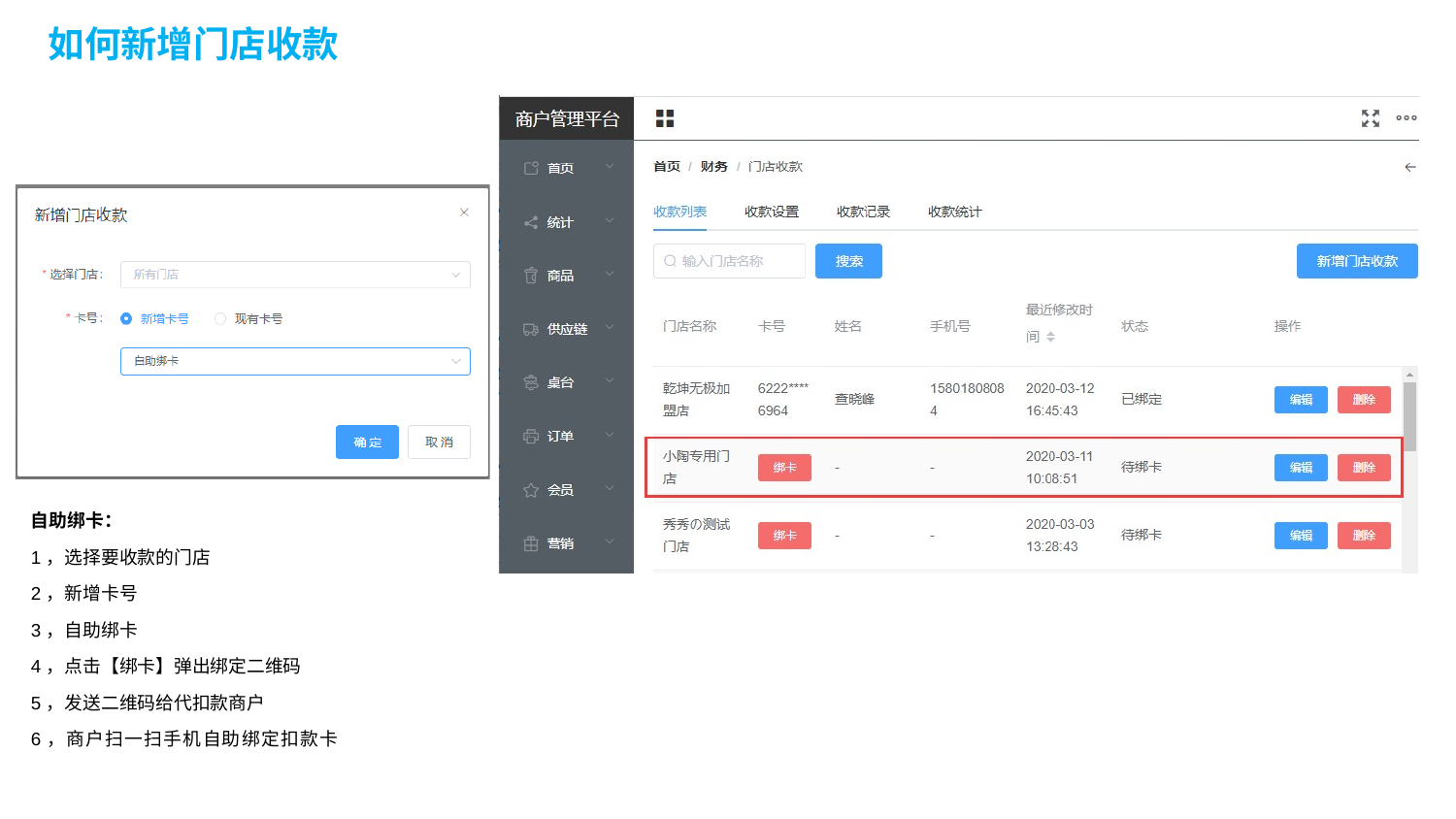

# 如何新增门店收款

自助绑卡：
1，选择要收款的门店
2，新增卡号
3，自助绑卡
4，点击【绑卡】弹出绑定二维码
5，发送二维码给代扣款商户
6，商户扫一扫手机自助绑定扣款卡